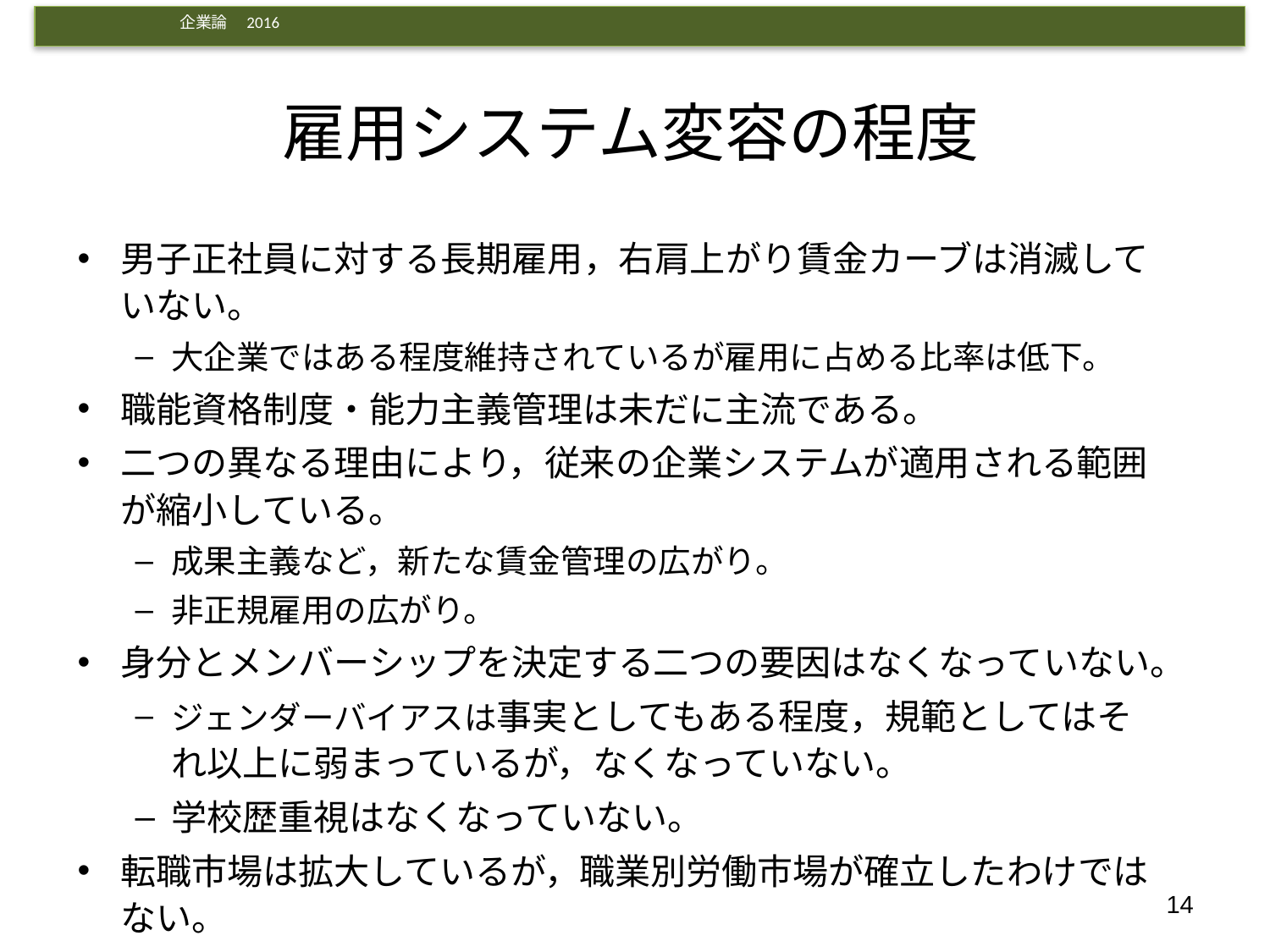

# 雇用システム変容の程度
男子正社員に対する長期雇用，右肩上がり賃金カーブは消滅していない。
大企業ではある程度維持されているが雇用に占める比率は低下。
職能資格制度・能力主義管理は未だに主流である。
二つの異なる理由により，従来の企業システムが適用される範囲が縮小している。
成果主義など，新たな賃金管理の広がり。
非正規雇用の広がり。
身分とメンバーシップを決定する二つの要因はなくなっていない。
ジェンダーバイアスは事実としてもある程度，規範としてはそれ以上に弱まっているが，なくなっていない。
学校歴重視はなくなっていない。
転職市場は拡大しているが，職業別労働市場が確立したわけではない。
14